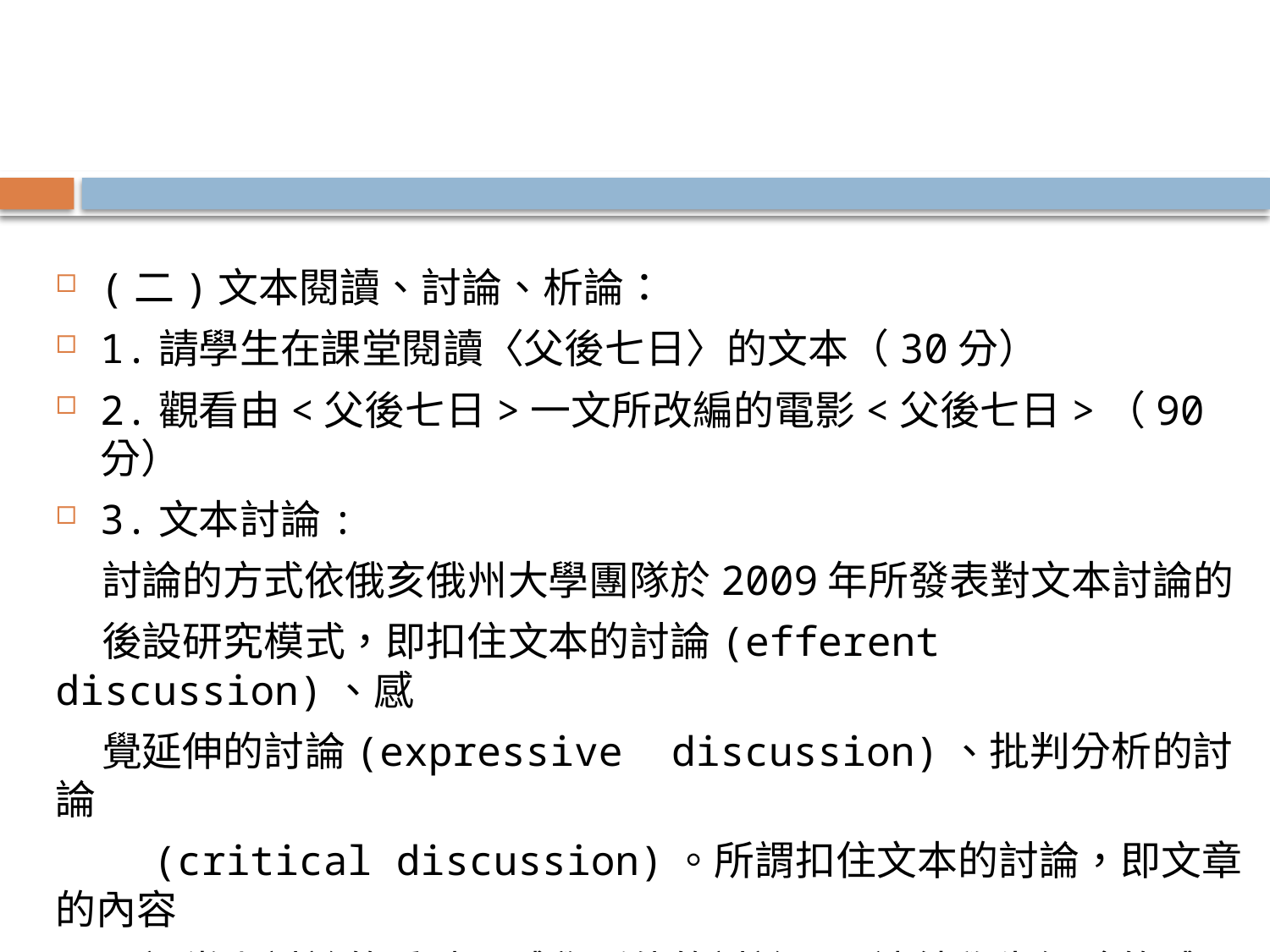

#
(二)文本閱讀、討論、析論：
1.請學生在課堂閱讀〈父後七日〉的文本（30分）
2.觀看由<父後七日>一文所改編的電影<父後七日>（90分）
3.文本討論:
    討論的方式依俄亥俄州大學團隊於2009年所發表對文本討論的
    後設研究模式，即扣住文本的討論(efferent discussion)、感
    覺延伸的討論(expressive  discussion)、批判分析的討論
    (critical discussion)。所謂扣住文本的討論，即文章的內容
    是課堂上討論的重點，感覺延伸的討論，即連結學生經驗的感
    覺討論，批判分析的討論，即討論的用意在辯證主題。